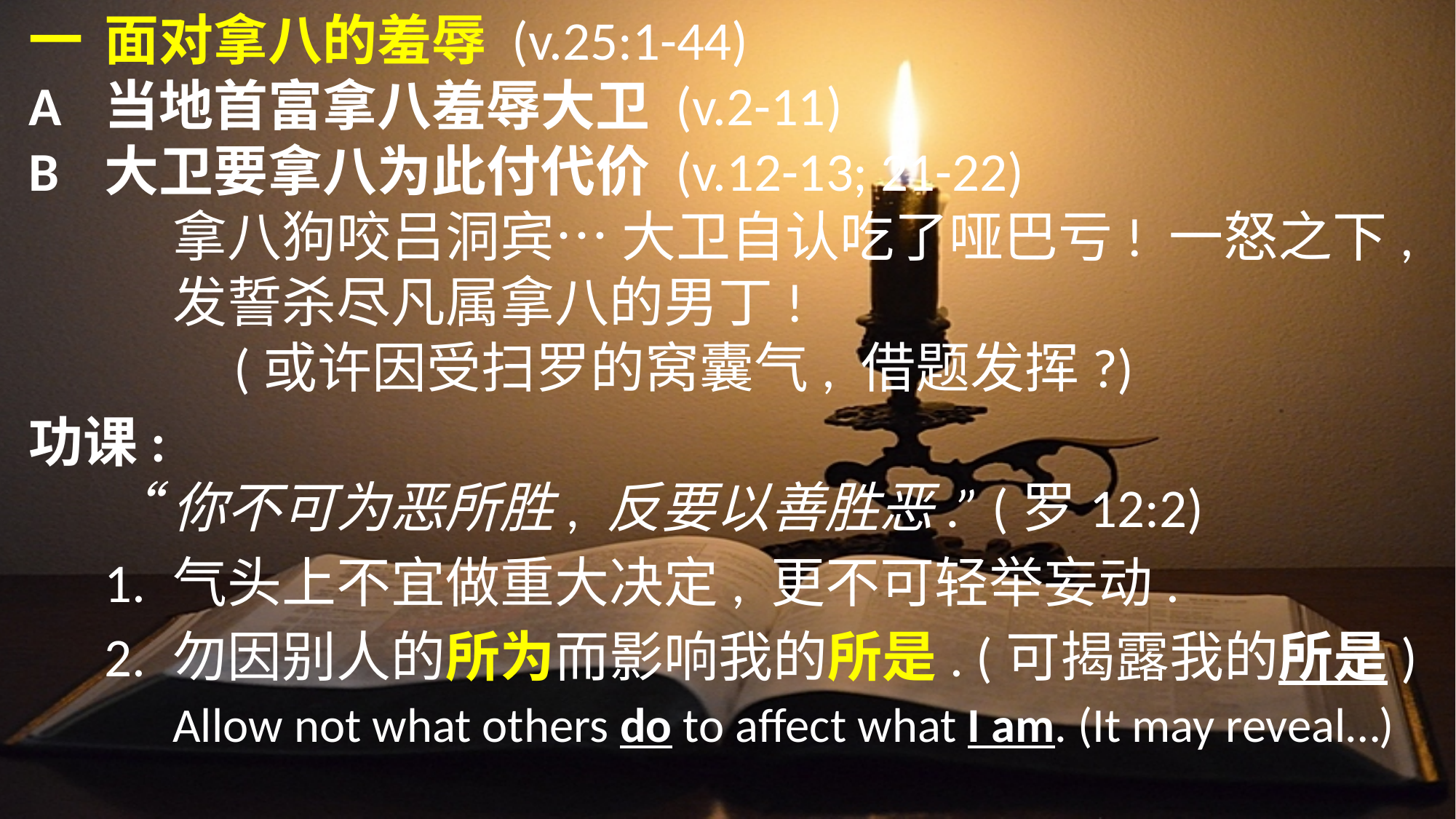

一	面对拿八的羞辱 (v.25:1-44)
A	当地首富拿八羞辱大卫 (v.2-11)
B	大卫要拿八为此付代价 (v.12-13; 21-22)
		拿八狗咬吕洞宾… 大卫自认吃了哑巴亏! 一怒之下,
		发誓杀尽凡属拿八的男丁!
			(或许因受扫罗的窝囊气, 借题发挥?)
功课:
	“你不可为恶所胜, 反要以善胜恶.” (罗12:2)
	1.	气头上不宜做重大决定, 更不可轻举妄动.
	2.	勿因别人的所为而影响我的所是. (可揭露我的所是)
		Allow not what others do to affect what I am. (It may reveal…)